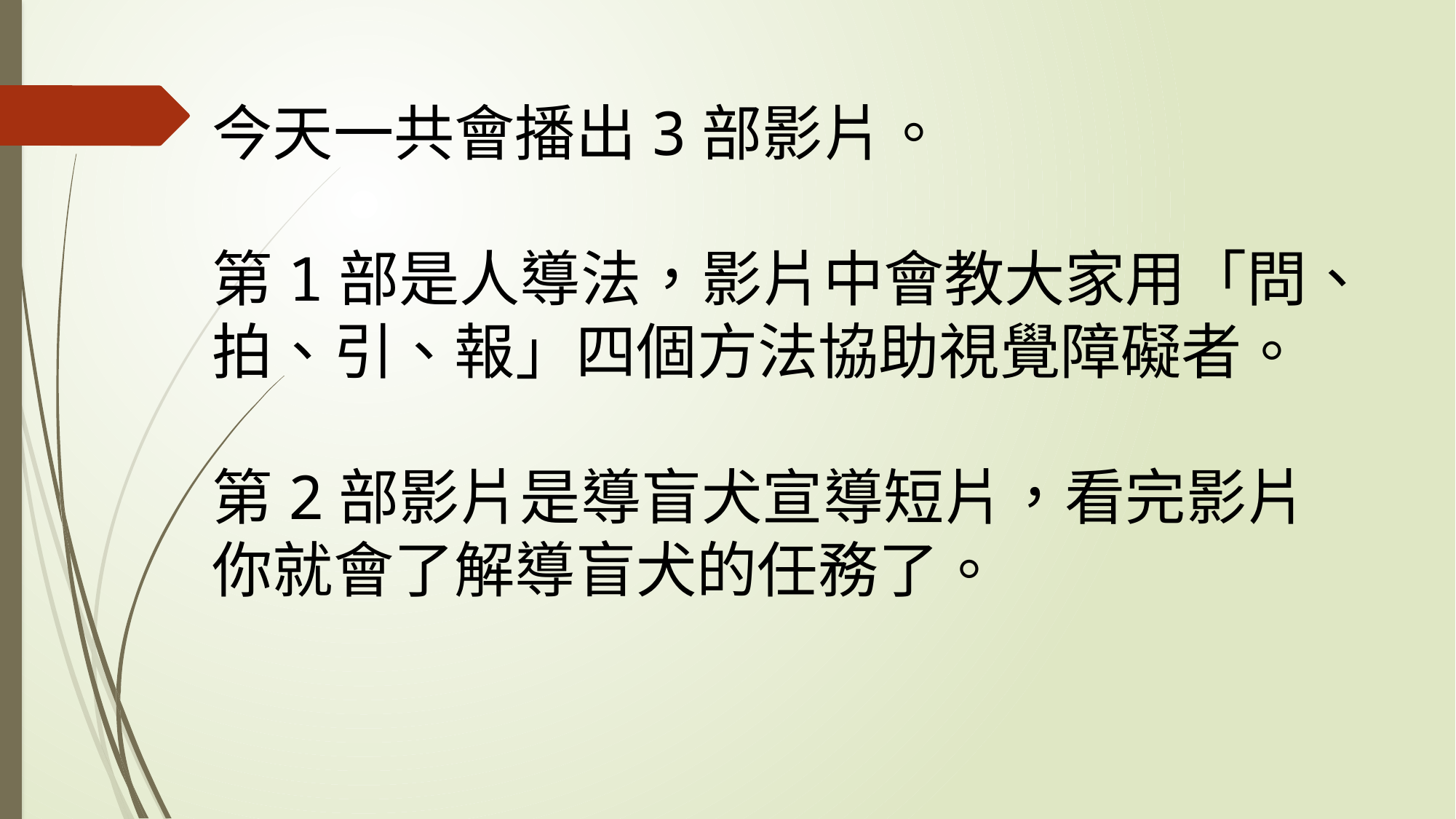

今天一共會播出3部影片。

第1部是人導法，影片中會教大家用「問、拍、引、報」四個方法協助視覺障礙者。

第2部影片是導盲犬宣導短片，看完影片你就會了解導盲犬的任務了。